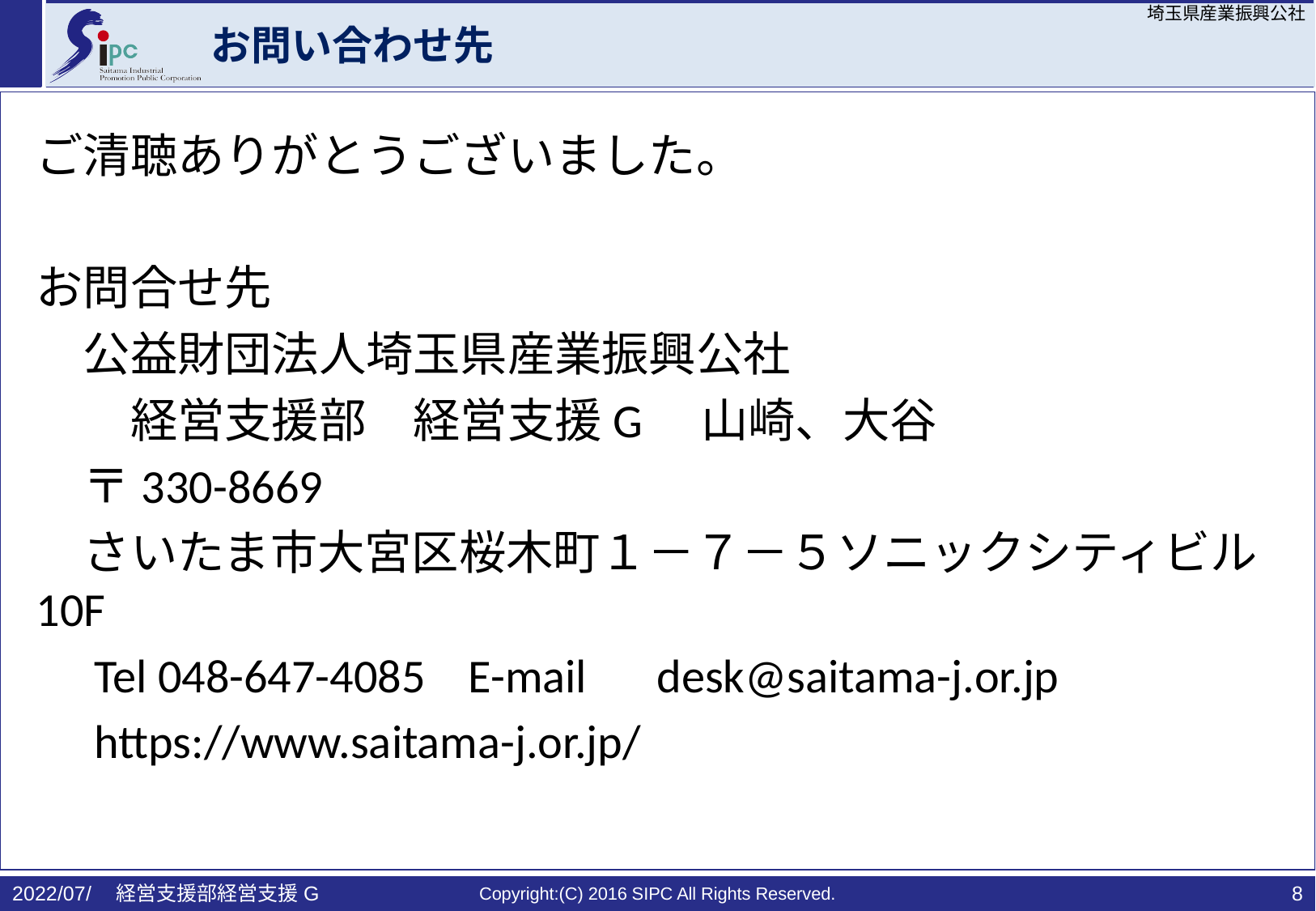

# お問い合わせ先
ご清聴ありがとうございました。

お問合せ先
　公益財団法人埼玉県産業振興公社
　　経営支援部　経営支援G　山崎、大谷
　〒330-8669
　さいたま市大宮区桜木町１－７－５ソニックシティビル10F
　Tel 048-647-4085    E-mail　desk@saitama-j.or.jp
　https://www.saitama-j.or.jp/
2022/07/　経営支援部経営支援G
8
Copyright:(C) 2016 SIPC All Rights Reserved.